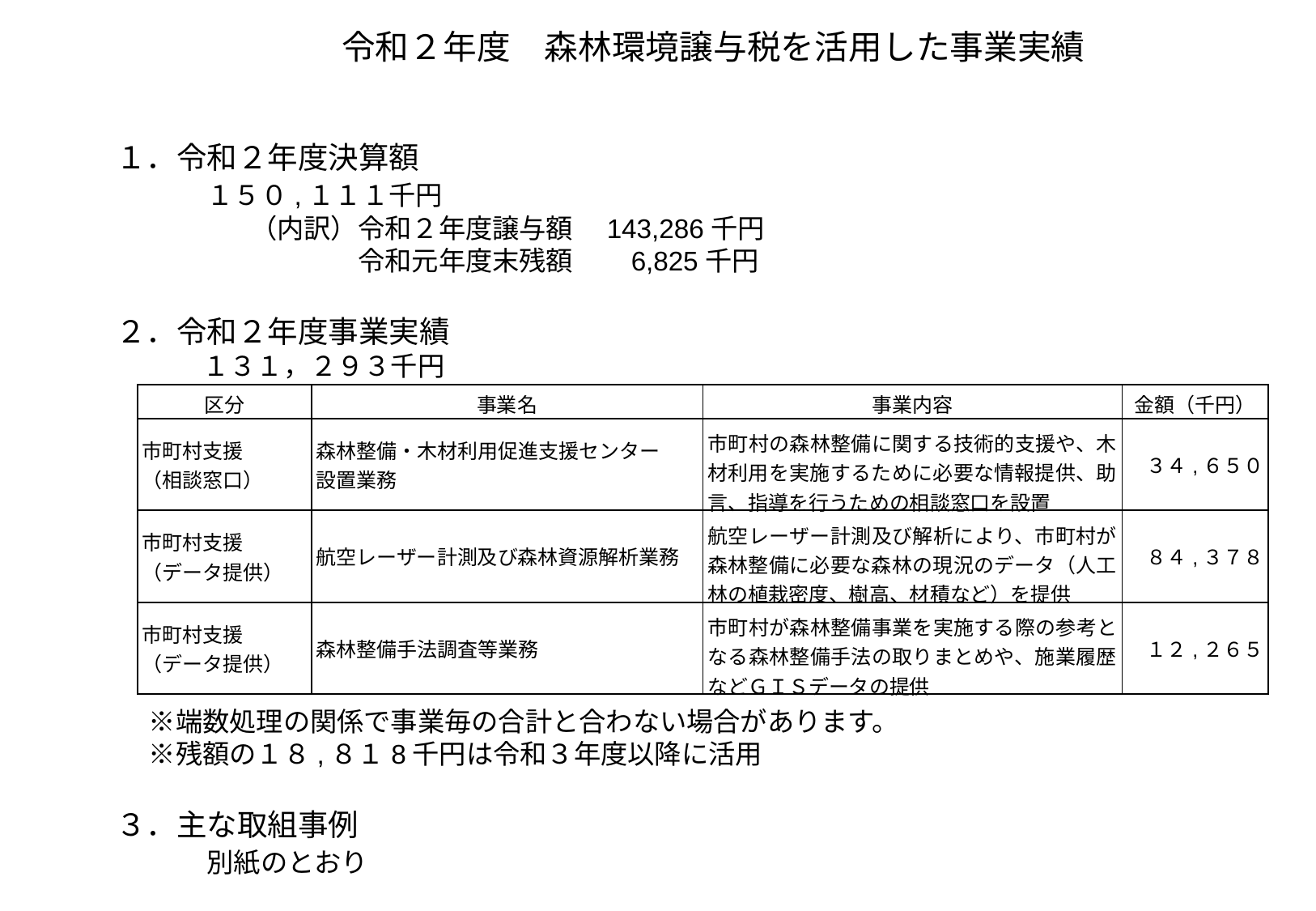

令和２年度　森林環境譲与税を活用した事業実績

１．令和２年度決算額
　　　１５０,１１１千円
　　　　　（内訳）令和２年度譲与額　143,286千円
　　　　　　　　　令和元年度末残額　    6,825千円

２．令和２年度事業実績
　　　 １３１，２９３千円

　 ※端数処理の関係で事業毎の合計と合わない場合があります。
　 ※残額の１８,８１8千円は令和３年度以降に活用

３．主な取組事例
　　　別紙のとおり
| 区分 | 事業名 | 事業内容 | 金額（千円） |
| --- | --- | --- | --- |
| 市町村支援 （相談窓口） | 森林整備・木材利用促進支援センター 設置業務 | 市町村の森林整備に関する技術的支援や、木材利用を実施するために必要な情報提供、助言、指導を行うための相談窓口を設置 | ３４,６５０ |
| 市町村支援 （データ提供） | 航空レーザー計測及び森林資源解析業務 | 航空レーザー計測及び解析により、市町村が森林整備に必要な森林の現況のデータ（人工林の植栽密度、樹高、材積など）を提供 | ８４,３７８ |
| 市町村支援 （データ提供） | 森林整備手法調査等業務 | 市町村が森林整備事業を実施する際の参考となる森林整備手法の取りまとめや、施業履歴などＧＩＳデータの提供 | １２,２６５ |